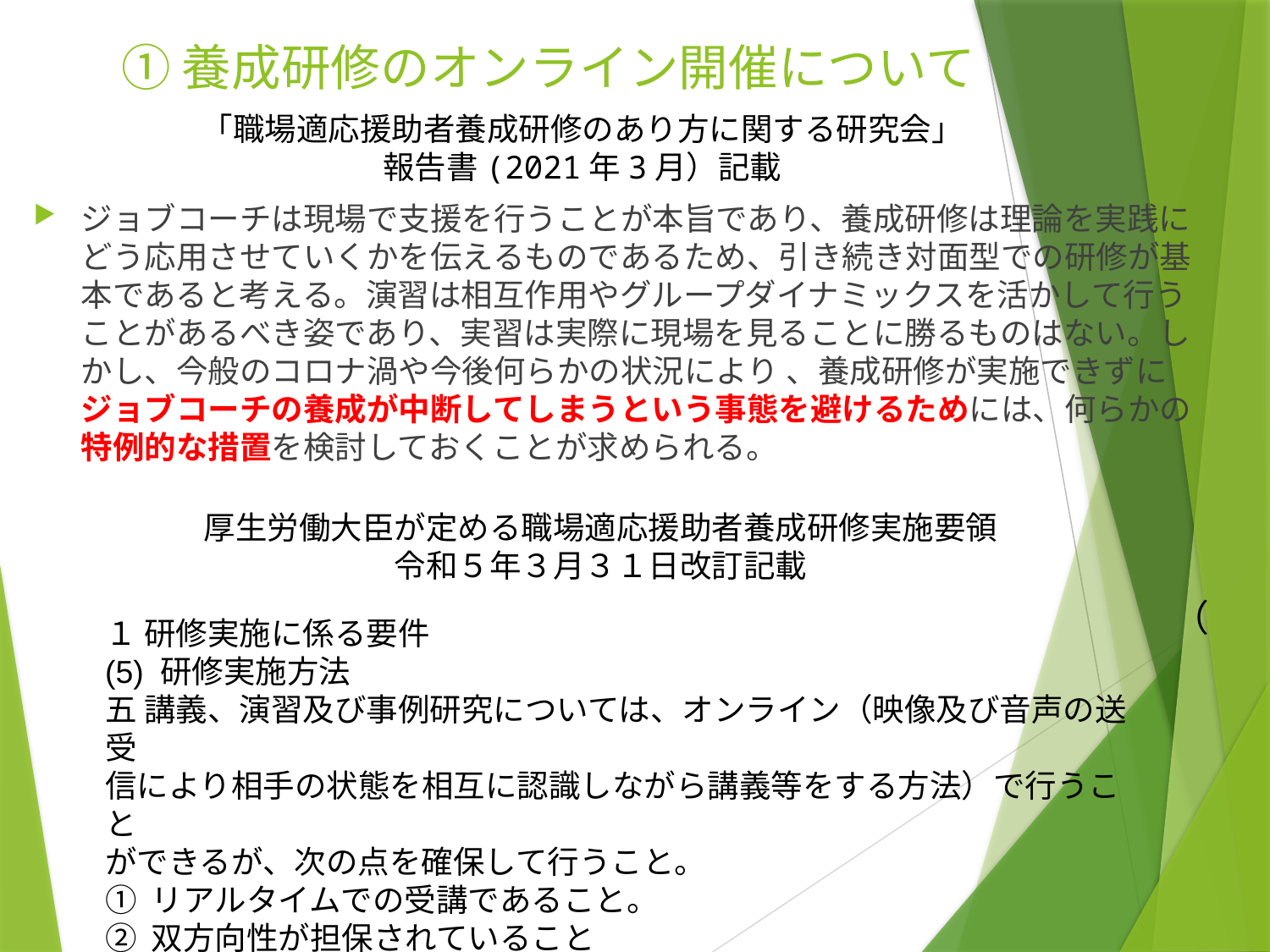

# ①養成研修のオンライン開催について
「職場適応援助者養成研修のあり方に関する研究会」
報告書(2021年3月）記載
ジョブコーチは現場で支援を行うことが本旨であり、養成研修は理論を実践にどう応用させていくかを伝えるものであるため、引き続き対面型での研修が基本であると考える。演習は相互作用やグループダイナミックスを活かして行うことがあるべき姿であり、実習は実際に現場を見ることに勝るものはない。しかし、今般のコロナ渦や今後何らかの状況により 、養成研修が実施できずにジョブコーチの養成が中断してしまうという事態を避けるためには、何らかの特例的な措置を検討しておくことが求められる。

（
厚生労働大臣が定める職場適応援助者養成研修実施要領
令和５年３月３１日改訂記載
１ 研修実施に係る要件
(5) 研修実施方法
五 講義、演習及び事例研究については、オンライン（映像及び音声の送受
信により相手の状態を相互に認識しながら講義等をする方法）で行うこと
ができるが、次の点を確保して行うこと。
① リアルタイムでの受講であること。
② 双方向性が担保されていること
③ 参加状況を把握できること